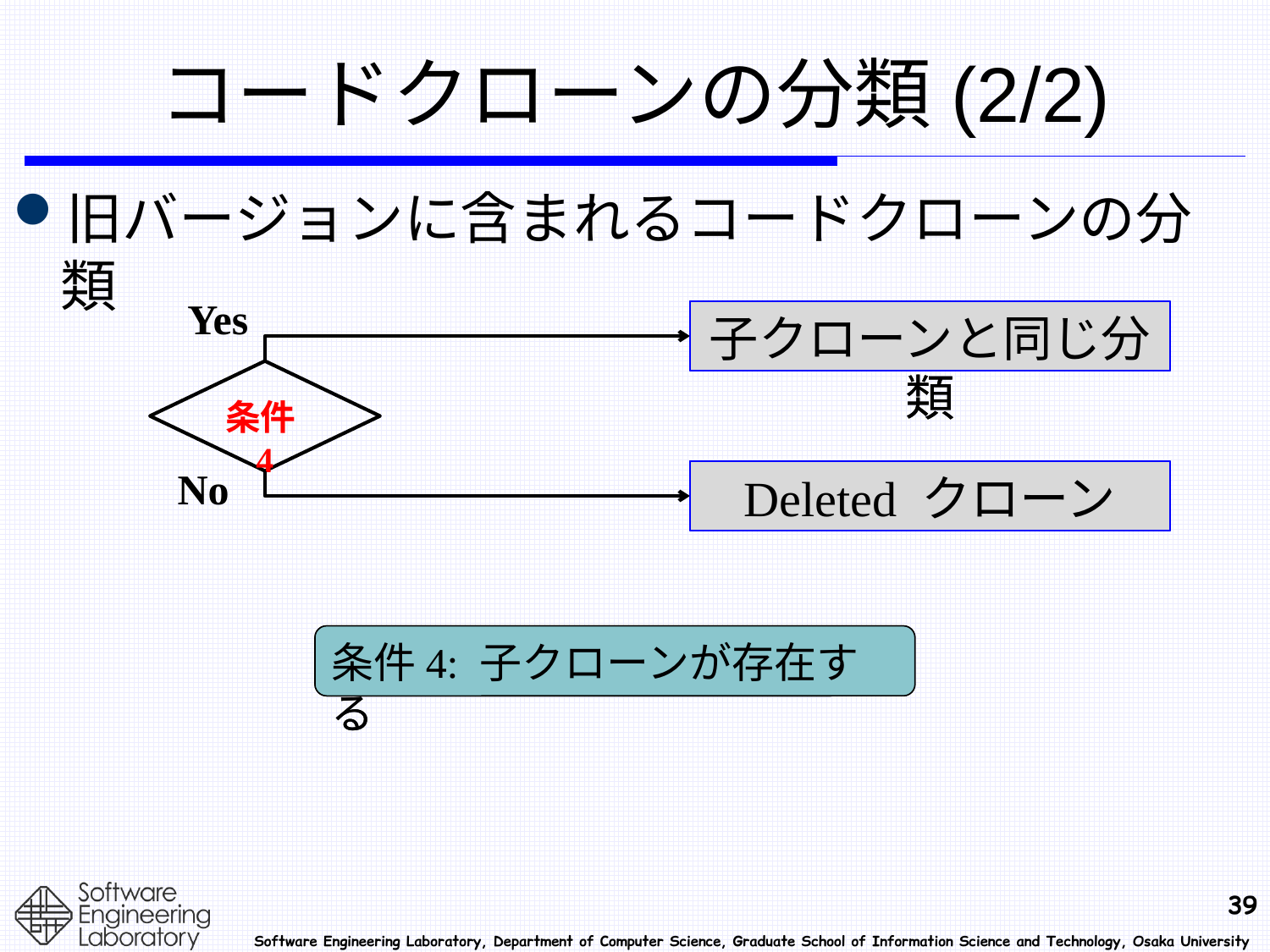

# コードクローンの分類(2/2)
旧バージョンに含まれるコードクローンの分類
Yes
子クローンと同じ分類
子クローンと同じ分類
条件4
No
Deleted クローン
Deleted クローン
条件4: 子クローンが存在する
条件4: 子クローンが存在する